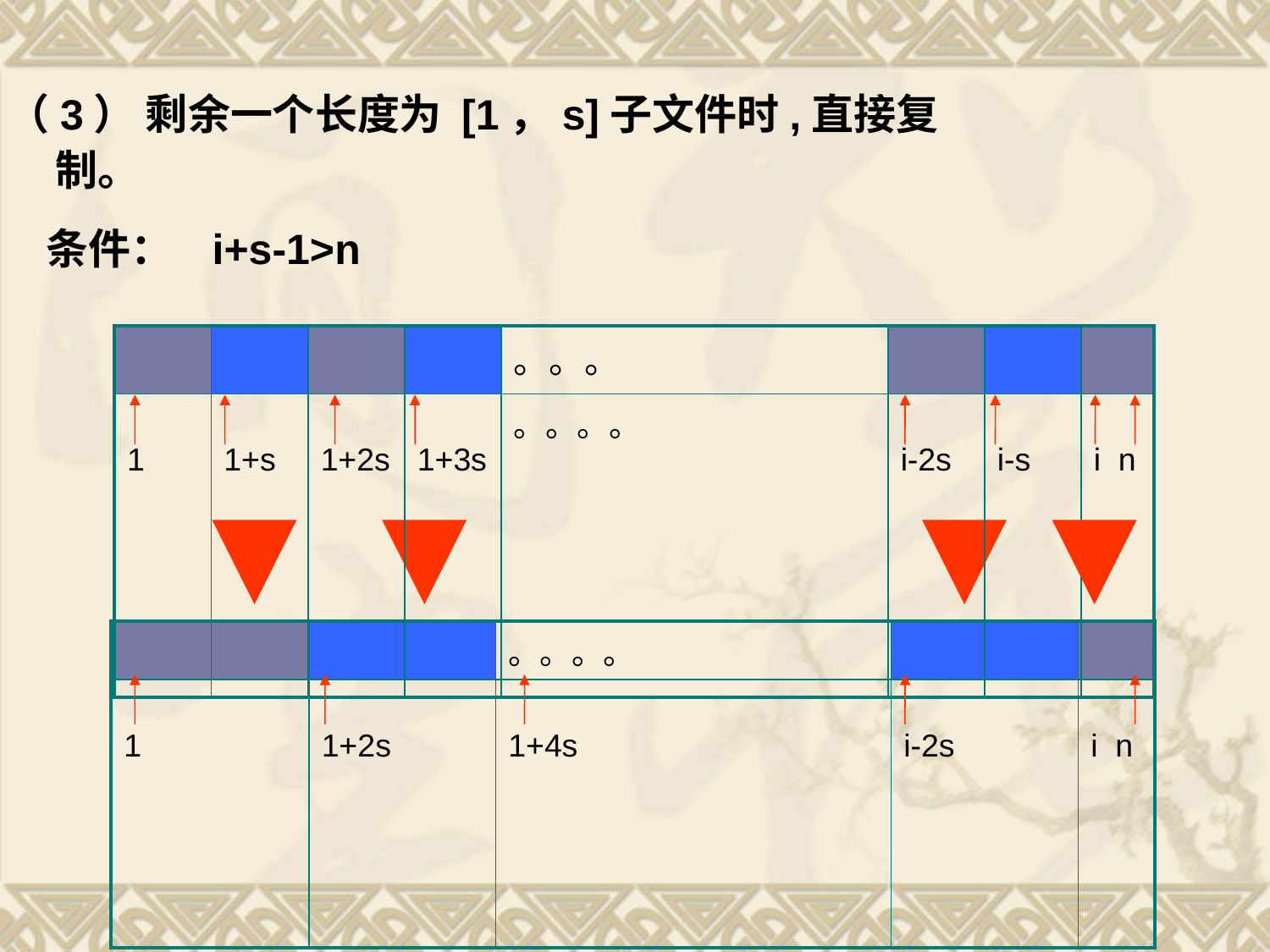

（3） 剩余一个长度为 [1，s]子文件时,直接复制。

   条件：   i+s-1>n

|  |  |  |  | 。。。 |  |  |  |
| --- | --- | --- | --- | --- | --- | --- | --- |
| 1 | 1+s | 1+2s | 1+3s | 。。。。 | i-2s | i-s | i n |

|  |  | 。。。。 |  |  |
| --- | --- | --- | --- | --- |
| 1 | 1+2s | 1+4s | i-2s | i n |